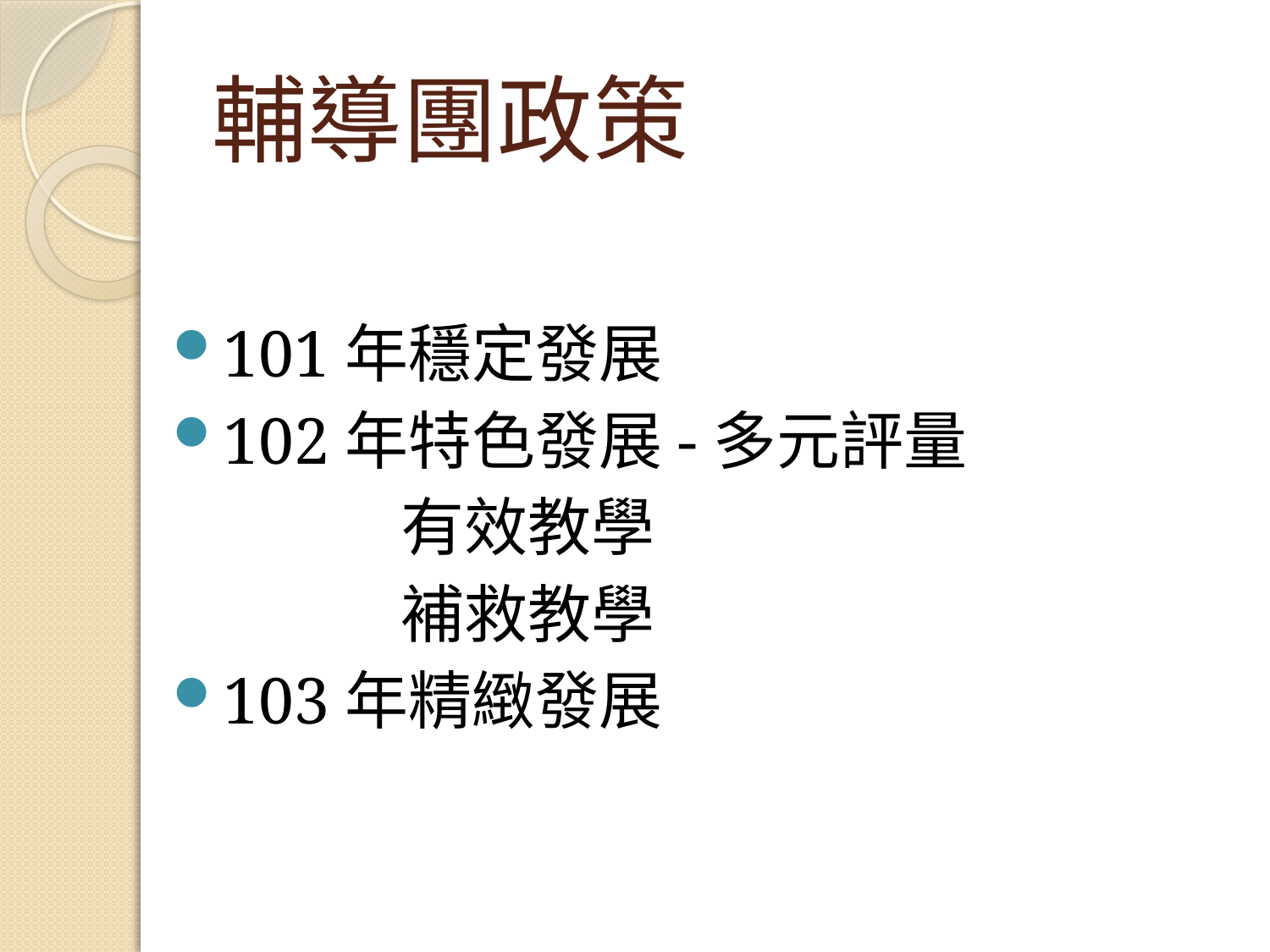

# 輔導團政策
101年穩定發展
102年特色發展-多元評量
               有效教學
               補救教學
103年精緻發展